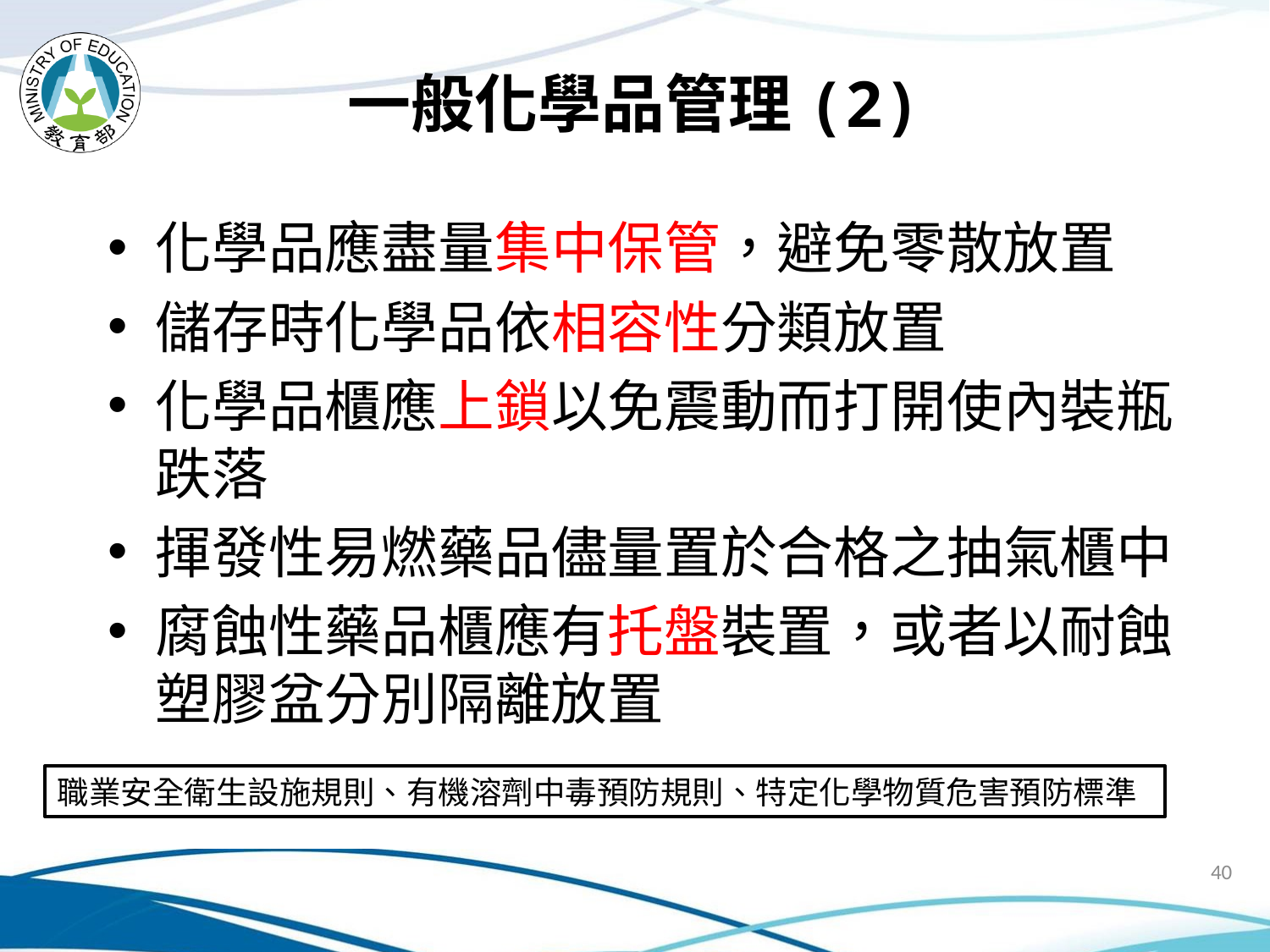

# 一般化學品管理(2)
化學品應盡量集中保管，避免零散放置
儲存時化學品依相容性分類放置
化學品櫃應上鎖以免震動而打開使內裝瓶跌落
揮發性易燃藥品儘量置於合格之抽氣櫃中
腐蝕性藥品櫃應有托盤裝置，或者以耐蝕塑膠盆分別隔離放置
職業安全衛生設施規則、有機溶劑中毒預防規則、特定化學物質危害預防標準
40